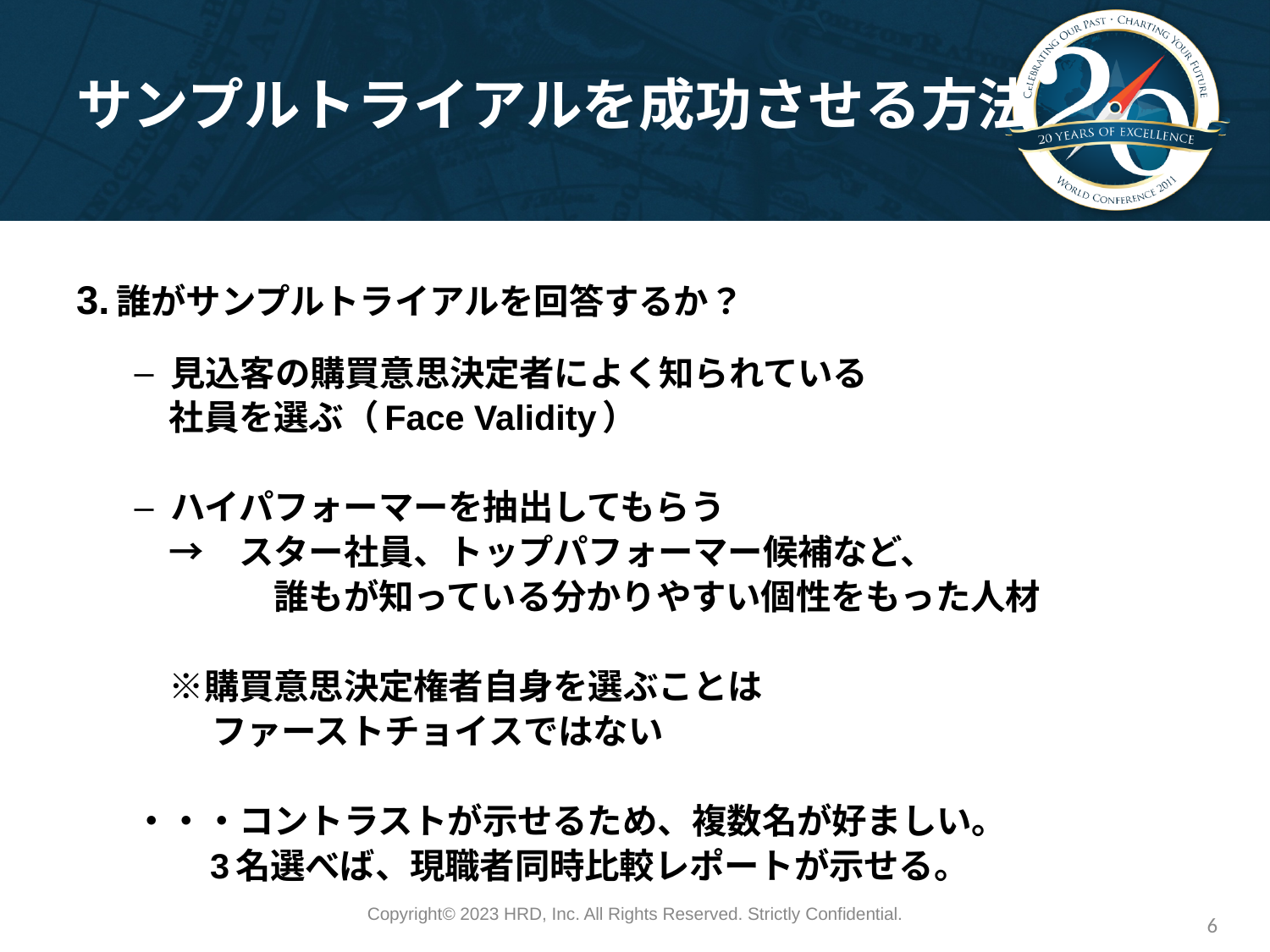

# サンプルトライアルを成功させる方法
3.誰がサンプルトライアルを回答するか？

見込客の購買意思決定者によく知られている
　社員を選ぶ（Face Validity）

ハイパフォーマーを抽出してもらう
　→　スター社員、トップパフォーマー候補など、
　　　　誰もが知っている分かりやすい個性をもった人材

　※購買意思決定権者自身を選ぶことは
　　 ファーストチョイスではない

・・・コントラストが示せるため、複数名が好ましい。
　　3名選べば、現職者同時比較レポートが示せる。
Copyright©️ 2023 HRD, Inc. All Rights Reserved. Strictly Confidential.
6